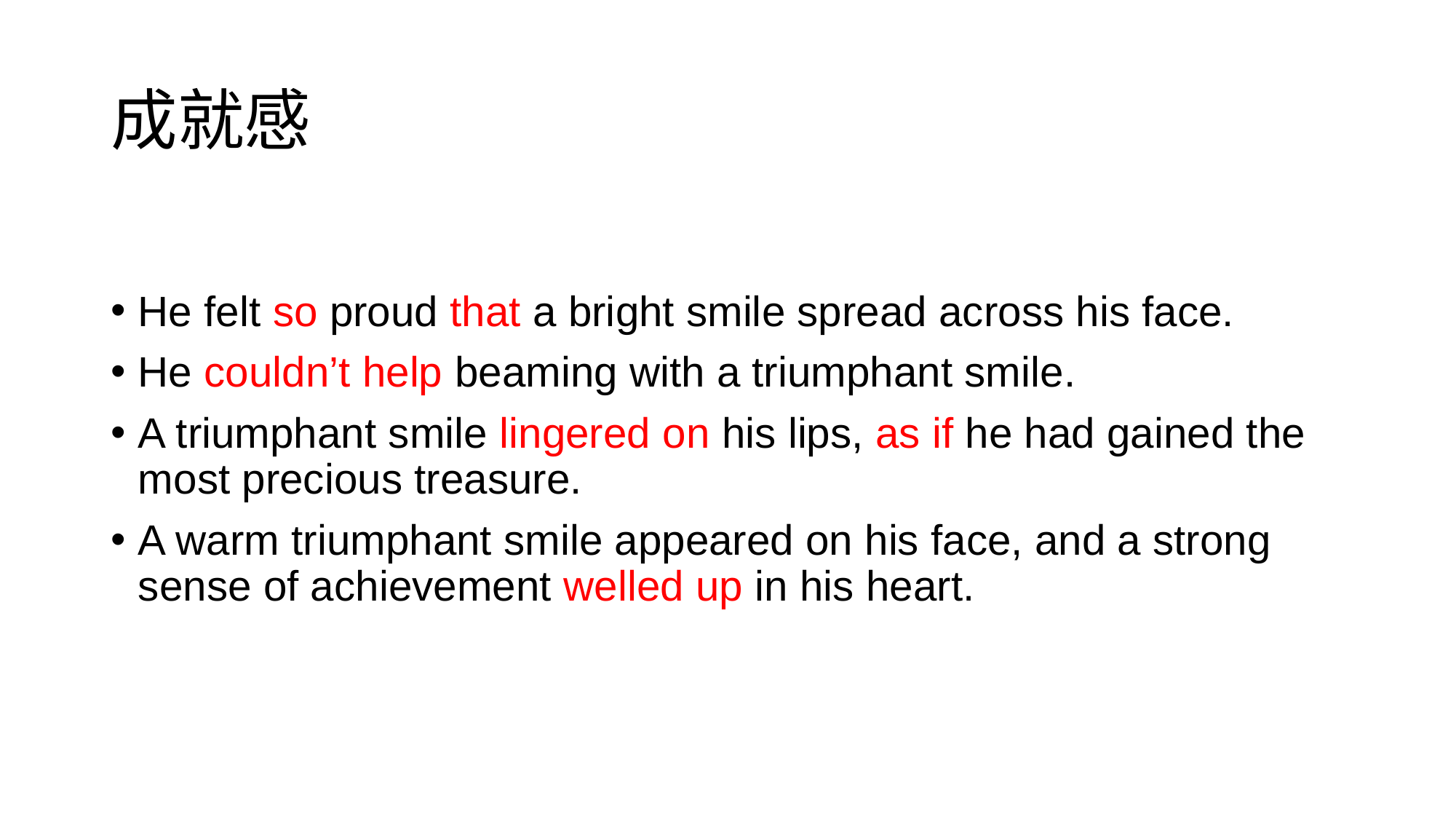

# 成就感

He felt so proud that a bright smile spread across his face.
He couldn’t help beaming with a triumphant smile.
A triumphant smile lingered on his lips, as if he had gained the most precious treasure.
A warm triumphant smile appeared on his face, and a strong sense of achievement welled up in his heart.